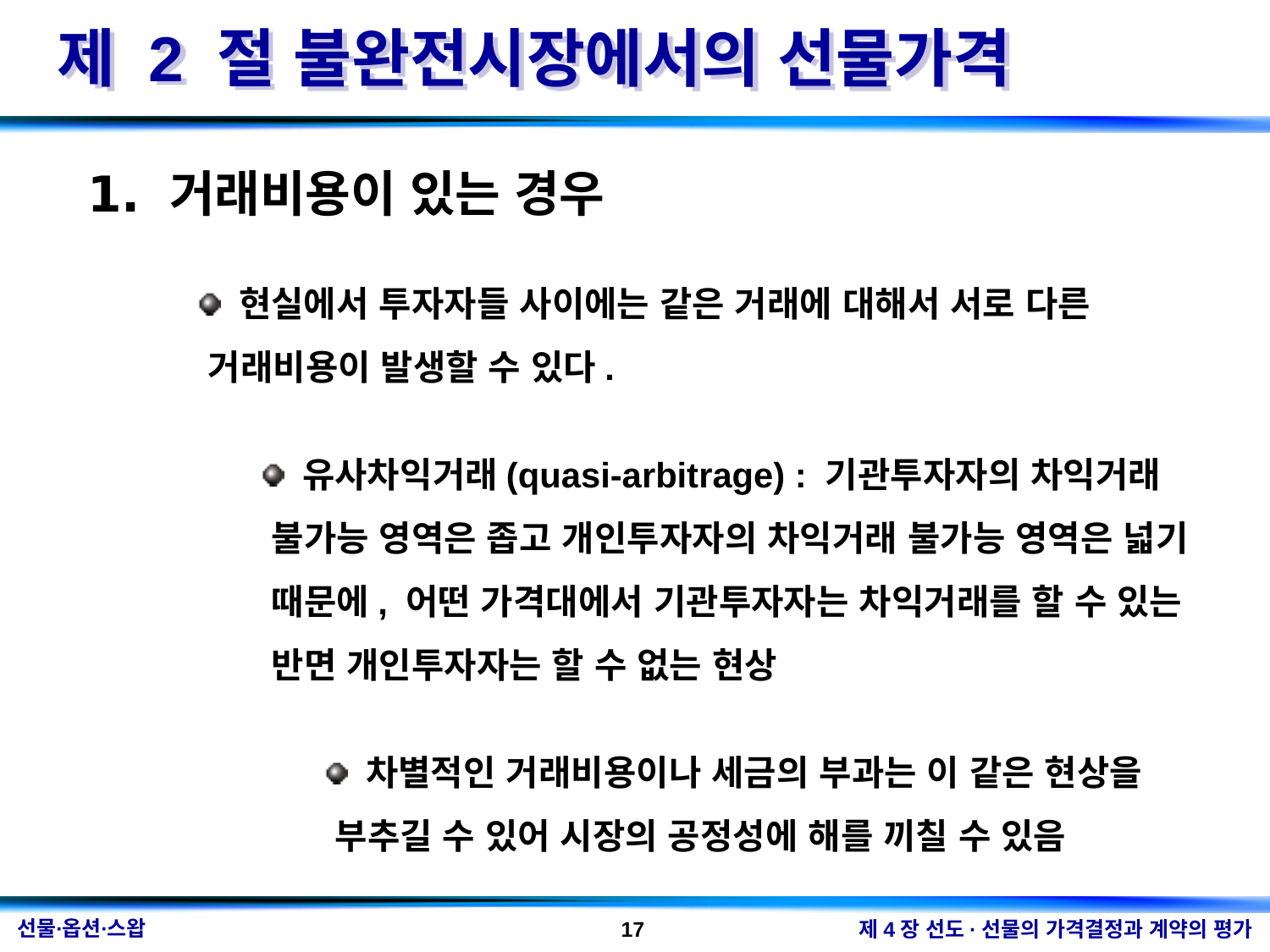

제 2 절 불완전시장에서의 선물가격
1. 거래비용이 있는 경우
 현실에서 투자자들 사이에는 같은 거래에 대해서 서로 다른 거래비용이 발생할 수 있다.
 유사차익거래(quasi-arbitrage) : 기관투자자의 차익거래 불가능 영역은 좁고 개인투자자의 차익거래 불가능 영역은 넓기 때문에, 어떤 가격대에서 기관투자자는 차익거래를 할 수 있는 반면 개인투자자는 할 수 없는 현상
 차별적인 거래비용이나 세금의 부과는 이 같은 현상을 부추길 수 있어 시장의 공정성에 해를 끼칠 수 있음
17